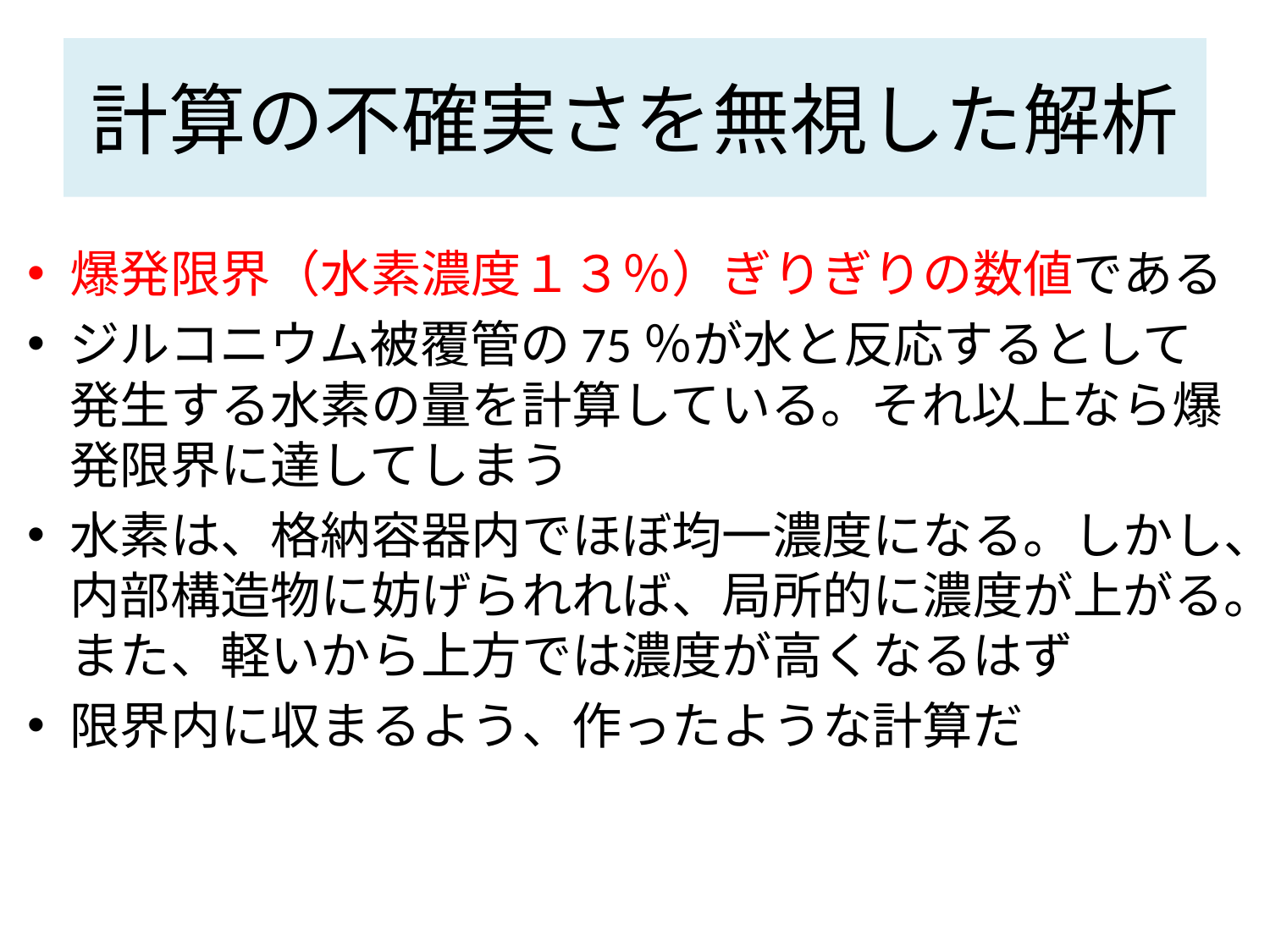

# 計算の不確実さを無視した解析
爆発限界（水素濃度１３％）ぎりぎりの数値である
ジルコニウム被覆管の75％が水と反応するとして発生する水素の量を計算している。それ以上なら爆発限界に達してしまう
水素は、格納容器内でほぼ均一濃度になる。しかし、内部構造物に妨げられれば、局所的に濃度が上がる。また、軽いから上方では濃度が高くなるはず
限界内に収まるよう、作ったような計算だ